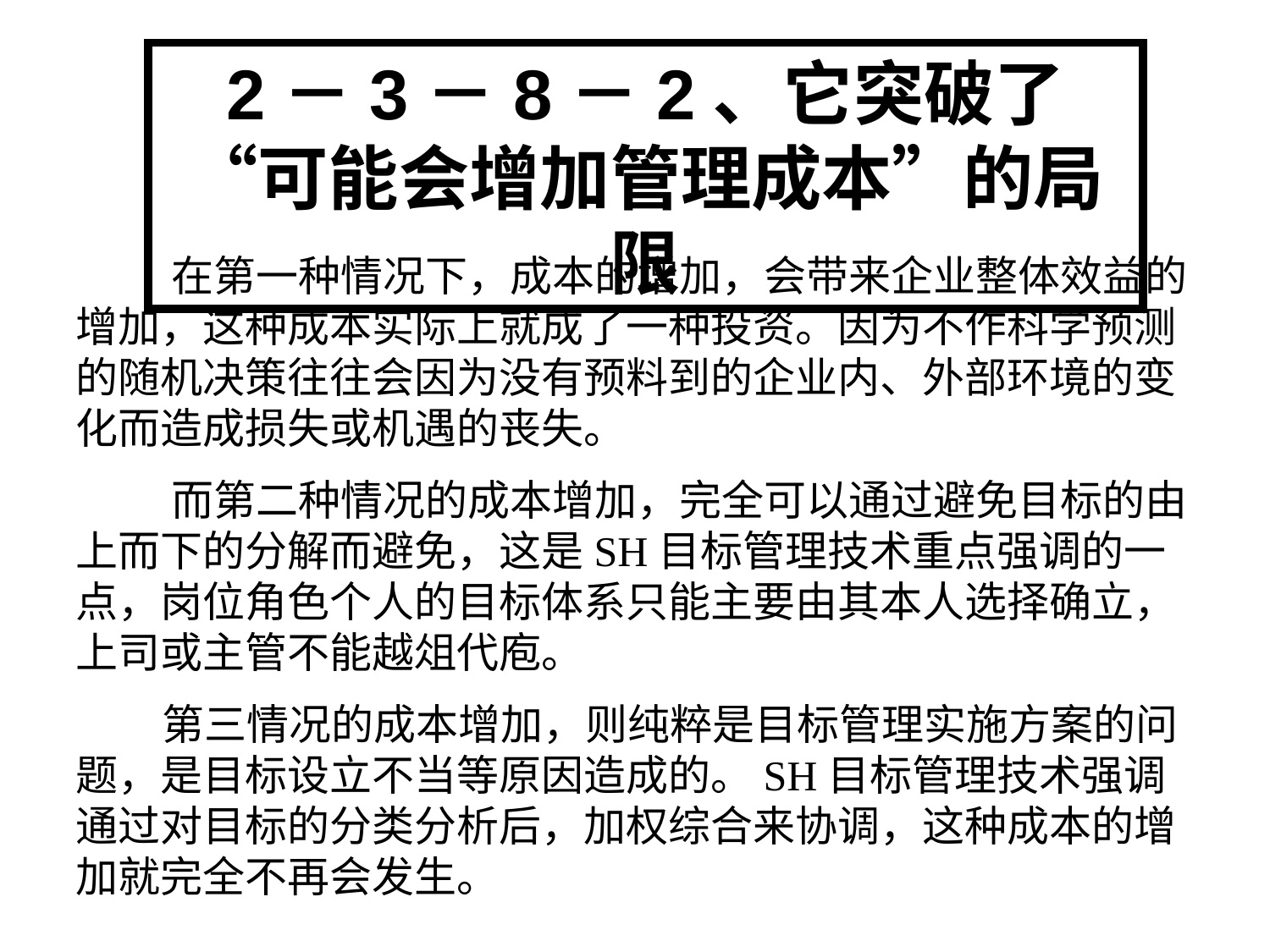

2－3－8－2、它突破了“可能会增加管理成本”的局限
         在第一种情况下，成本的增加，会带来企业整体效益的增加，这种成本实际上就成了一种投资。因为不作科学预测的随机决策往往会因为没有预料到的企业内、外部环境的变化而造成损失或机遇的丧失。
         而第二种情况的成本增加，完全可以通过避免目标的由上而下的分解而避免，这是SH目标管理技术重点强调的一点，岗位角色个人的目标体系只能主要由其本人选择确立，上司或主管不能越俎代庖。
        第三情况的成本增加，则纯粹是目标管理实施方案的问题，是目标设立不当等原因造成的。SH目标管理技术强调通过对目标的分类分析后，加权综合来协调，这种成本的增加就完全不再会发生。